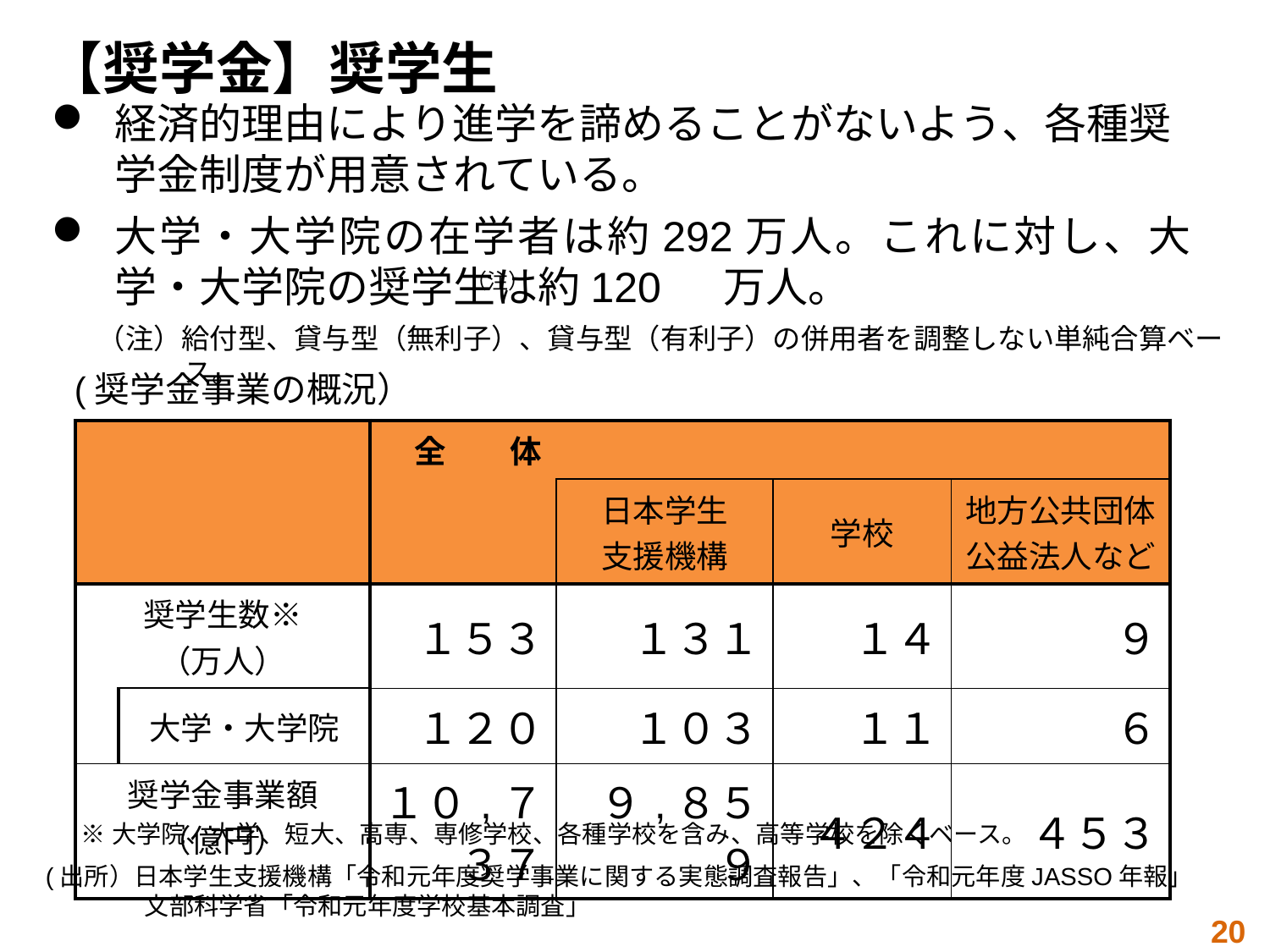

【奨学金】奨学生
経済的理由により進学を諦めることがないよう、各種奨学金制度が用意されている。
大学・大学院の在学者は約292万人。これに対し、大学・大学院の奨学生は約120　 万人。
（注）
（注）給付型、貸与型（無利子）、貸与型（有利子）の併用者を調整しない単純合算ベース。
(奨学金事業の概況）

|  |  | 全　　体 |  |  |  |
| --- | --- | --- | --- | --- | --- |
|  |  |  | 日本学生 支援機構 | 学校 | 地方公共団体公益法人など |
| 奨学生数※ （万人） |  | １５３ | １３１ | １４ | ９ |
|  | 大学・大学院 | １２０ | １０３ | １１ | ６ |
| 奨学金事業額 （億円） |  | １０,７３７ | ９,８５９ | ４２４ | ４５３ |
※大学院、大学、短大、高専、専修学校、各種学校を含み、高等学校を除くベース。
(出所）日本学生支援機構「令和元年度奨学事業に関する実態調査報告」、「令和元年度JASSO年報」
　　　　文部科学省「令和元年度学校基本調査」
20